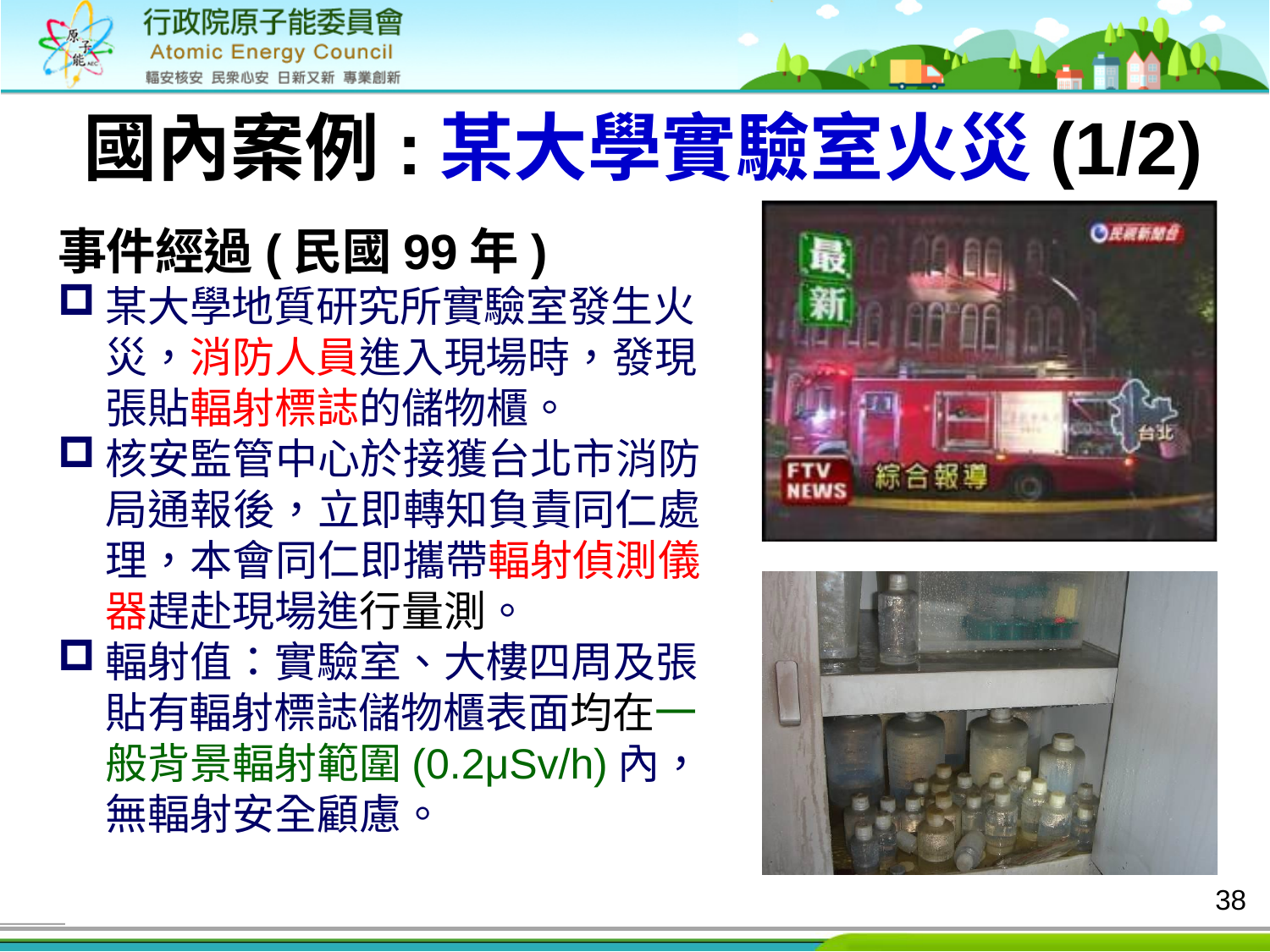

# 國內案例:某大學實驗室火災(1/2)

事件經過(民國99年)
某大學地質研究所實驗室發生火災，消防人員進入現場時，發現張貼輻射標誌的儲物櫃。
核安監管中心於接獲台北市消防局通報後，立即轉知負責同仁處理，本會同仁即攜帶輻射偵測儀器趕赴現場進行量測。
輻射值：實驗室、大樓四周及張貼有輻射標誌儲物櫃表面均在一般背景輻射範圍(0.2μSv/h)內，無輻射安全顧慮。

38